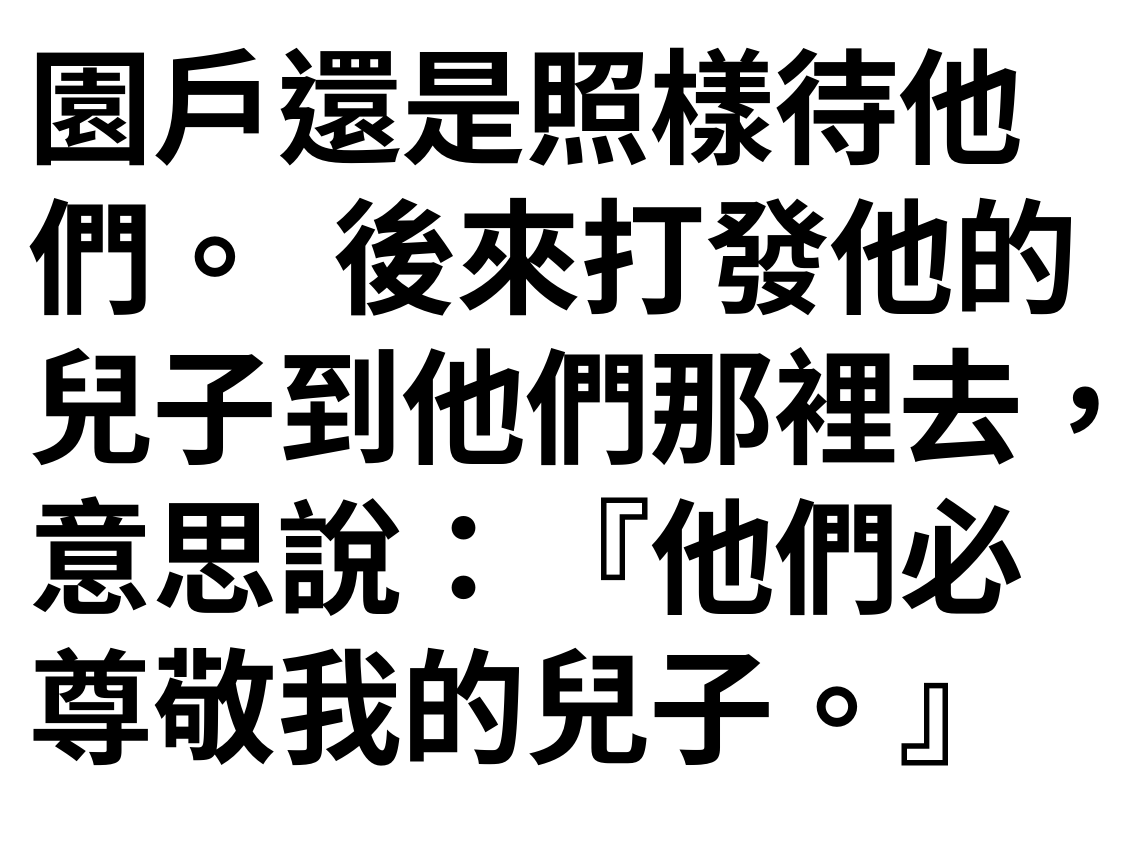

園戶還是照樣待他們。  後來打發他的兒子到他們那裡去，意思說：『他們必尊敬我的兒子。』